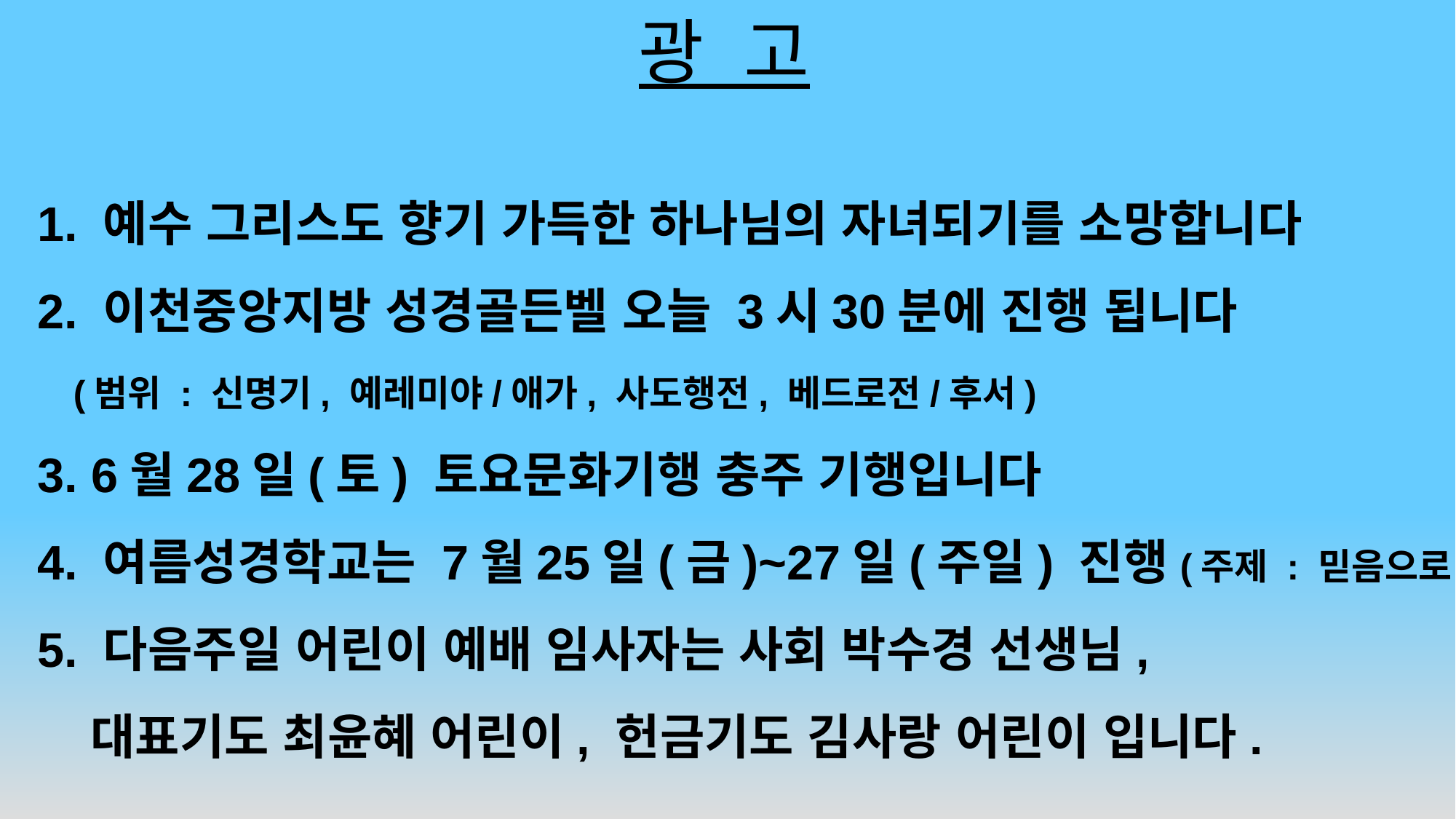

# 광  고
1. 예수 그리스도 향기 가득한 하나님의 자녀되기를 소망합니다
2. 이천중앙지방 성경골든벨 오늘 3시30분에 진행 됩니다
   (범위 : 신명기, 예레미야/애가, 사도행전, 베드로전/후서)
3. 6월28일(토) 토요문화기행 충주 기행입니다
4. 여름성경학교는 7월25일(금)~27일(주일) 진행(주제 : 믿음으로)
5. 다음주일 어린이 예배 임사자는 사회 박수경 선생님,
   대표기도 최윤혜 어린이, 헌금기도 김사랑 어린이 입니다.